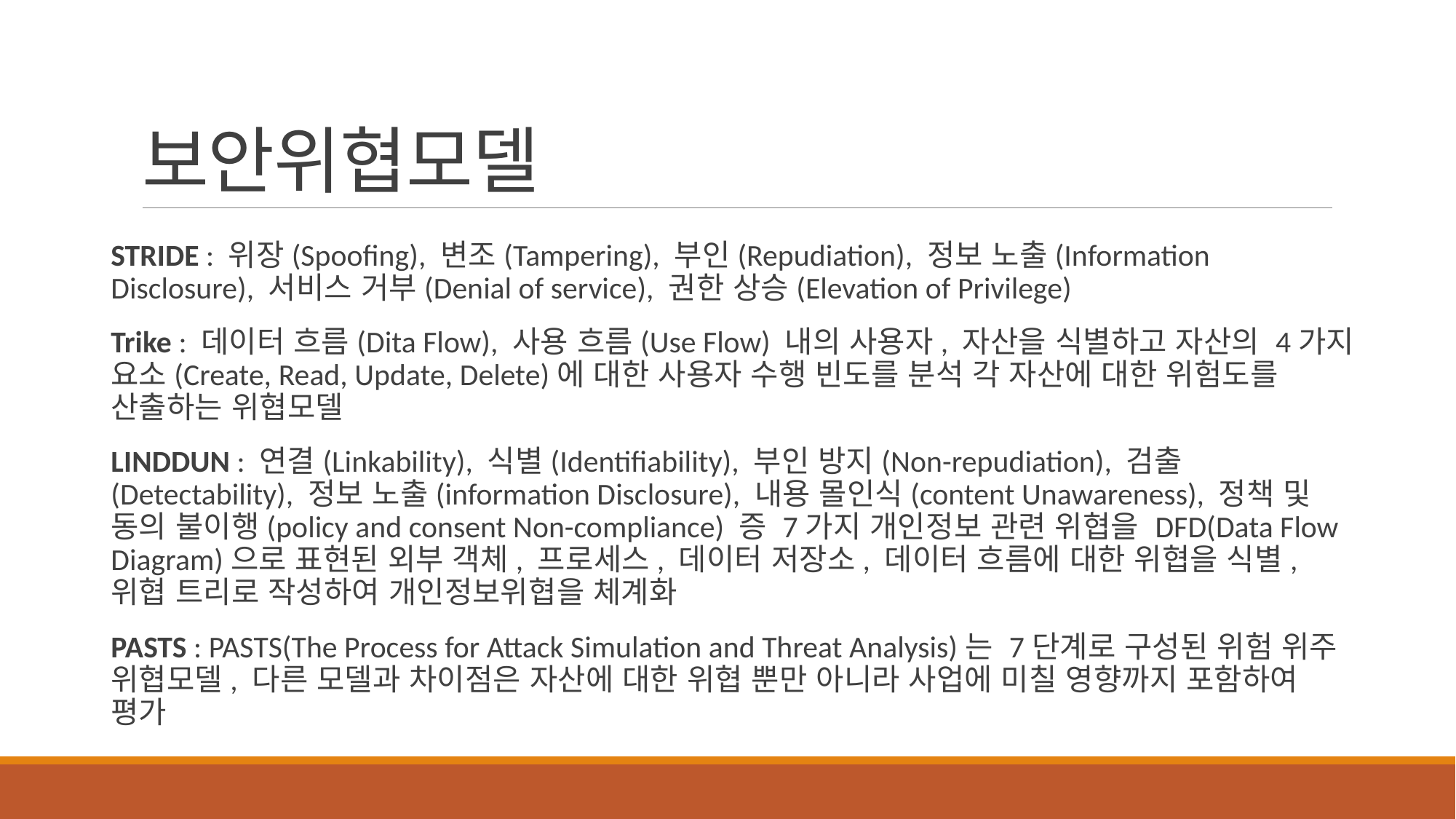

# 보안위협모델
STRIDE : 위장(Spoofing), 변조(Tampering), 부인(Repudiation), 정보 노출(Information Disclosure), 서비스 거부(Denial of service), 권한 상승(Elevation of Privilege)
Trike : 데이터 흐름(Dita Flow), 사용 흐름(Use Flow) 내의 사용자, 자산을 식별하고 자산의 4가지 요소(Create, Read, Update, Delete)에 대한 사용자 수행 빈도를 분석 각 자산에 대한 위험도를 산출하는 위협모델
LINDDUN : 연결(Linkability), 식별(Identifiability), 부인 방지(Non-repudiation), 검출(Detectability), 정보 노출(information Disclosure), 내용 몰인식(content Unawareness), 정책 및 동의 불이행(policy and consent Non-compliance) 증 7가지 개인정보 관련 위협을 DFD(Data Flow Diagram)으로 표현된 외부 객체, 프로세스, 데이터 저장소, 데이터 흐름에 대한 위협을 식별, 위협 트리로 작성하여 개인정보위협을 체계화
PASTS : PASTS(The Process for Attack Simulation and Threat Analysis)는 7단계로 구성된 위험 위주 위협모델, 다른 모델과 차이점은 자산에 대한 위협 뿐만 아니라 사업에 미칠 영향까지 포함하여 평가